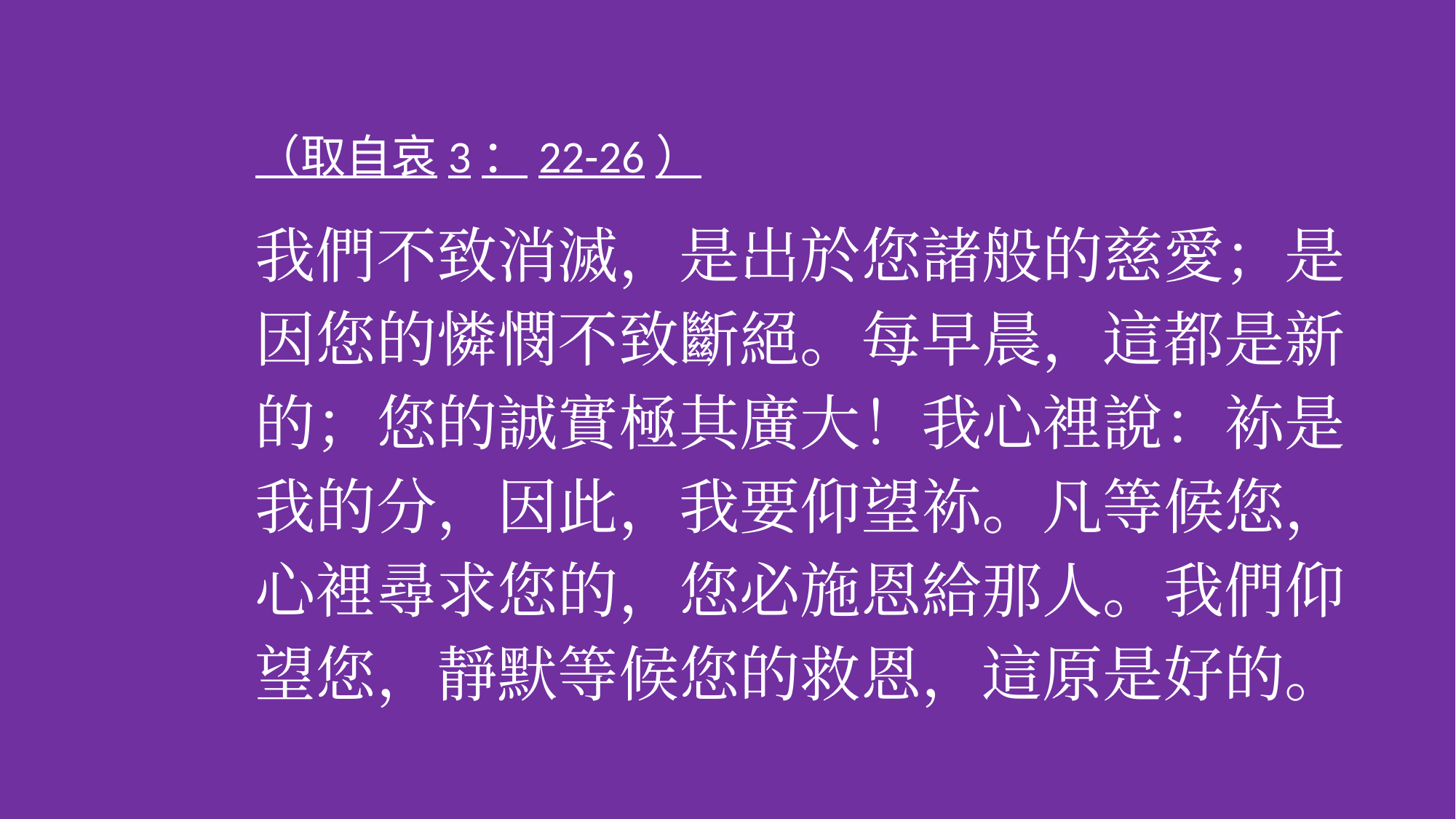

（取自哀3：22-26）
我們不致消滅，是出於您諸般的慈愛；是因您的憐憫不致斷絕。每早晨，這都是新的；您的誠實極其廣大！我心裡說：袮是我的分，因此，我要仰望袮。凡等候您，心裡尋求您的，您必施恩給那人。我們仰望您，靜默等候您的救恩，這原是好的。